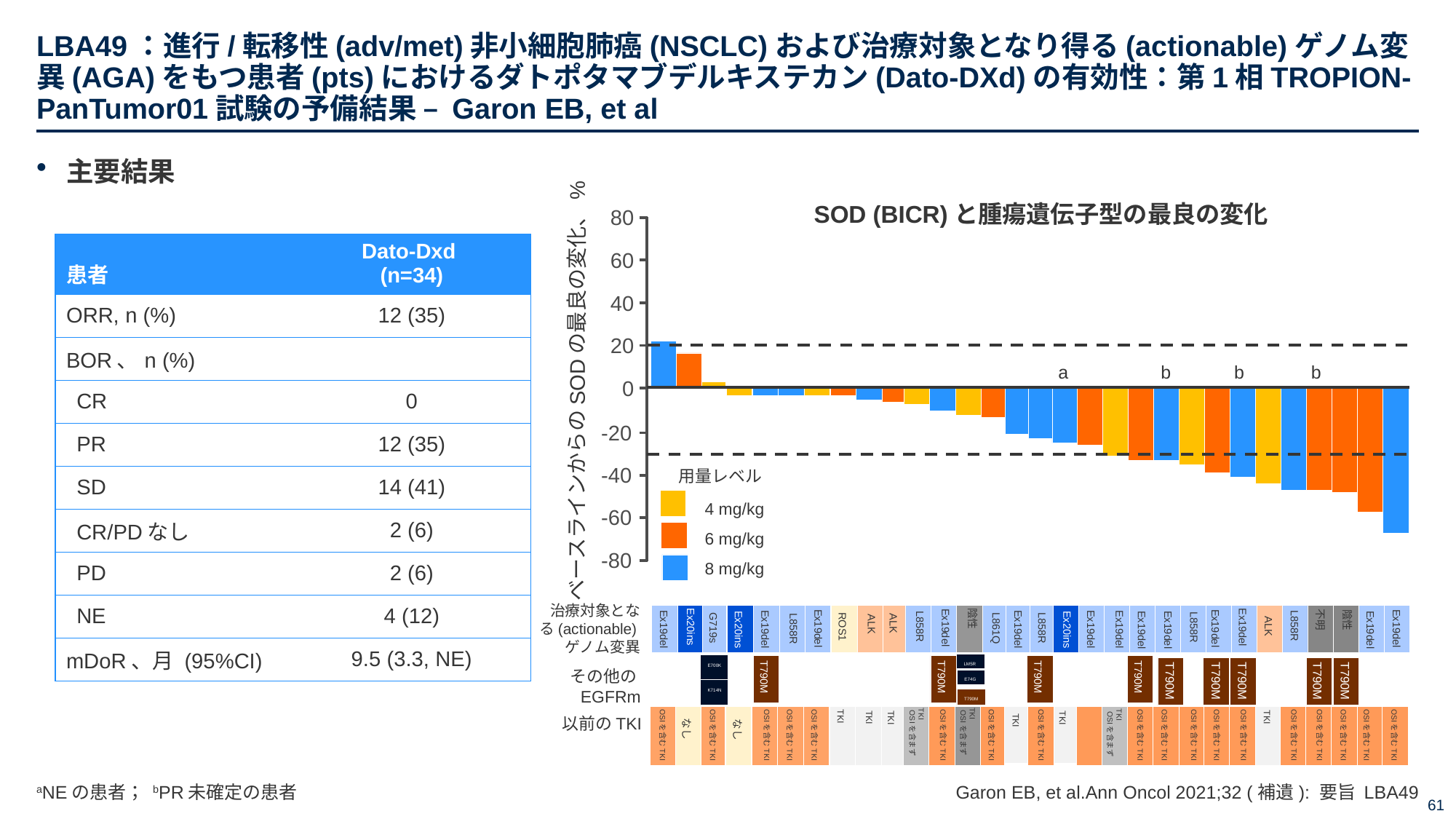

# LBA49：進行/転移性(adv/met)非小細胞肺癌(NSCLC)および治療対象となり得る(actionable)ゲノム変異(AGA)をもつ患者(pts)におけるダトポタマブデルキステカン(Dato-DXd)の有効性：第1相TROPION-PanTumor01試験の予備結果 – Garon EB, et al
主要結果
SOD (BICR)と腫瘍遺伝子型の最良の変化
80
60
40
20
| 患者 | Dato-Dxd (n=34) |
| --- | --- |
| ORR, n (%) | 12 (35) |
| BOR、n (%) |  |
| CR | 0 |
| PR | 12 (35) |
| SD | 14 (41) |
| CR/PDなし | 2 (6) |
| PD | 2 (6) |
| NE | 4 (12) |
| mDoR、月 (95%CI) | 9.5 (3.3, NE) |

a
b
b
b
0
ベースラインからのSODの最良の変化、%

-20
-40
-60
-80
用量レベル
4 mg/kg
6 mg/kg
8 mg/kg

治療対象となる(actionable)ゲノム変異

Ex19del
Ex20ins
Ex19del
Ex19del
Ex19del
Ex19del
Ex19del
Ex19del
Ex19del
L858R
Ex19del
陰性
Ex19del
陰性
L858R
Ex20ins
Ex20ins
Ex19del
Ex19del
Ex19del
L858R
G719s
L858R
ROS1
L858R
ALK
ALK
L861Q
ALK
不明

LM5R

E700K

T790M

T790M

T790M

T790M

E74G
その他のEGFRm
T790M
T790M
T790M
T790M
T790M

K714N

T790M

以前のTKI
TKI
TKI
なし
TKI
OSIを含むTKI
OSIを含むTKI
OSIを含むTKI
OSIを含むTKI
OSIを含むTKI
OSIを含むTKI
OSIを含むTKI
OSIを含むTKI
OSIを含むTKI
OSIを含むTKI
OSIを含むTKI
OSIを含むTKI
OSIを含むTKI
OSIを含むTKI
OSIを含むTKI
OSIを含むTKI
OSIを含むTKI
OSIを含むTKI
TKI
TKI
TKI
なし
TKI
 OSIを含まず
TKI
 OSIを含まず
TKI
 OSIを含まず
aNEの患者； bPR未確定の患者
Garon EB, et al.Ann Oncol 2021;32 (補遺): 要旨 LBA49